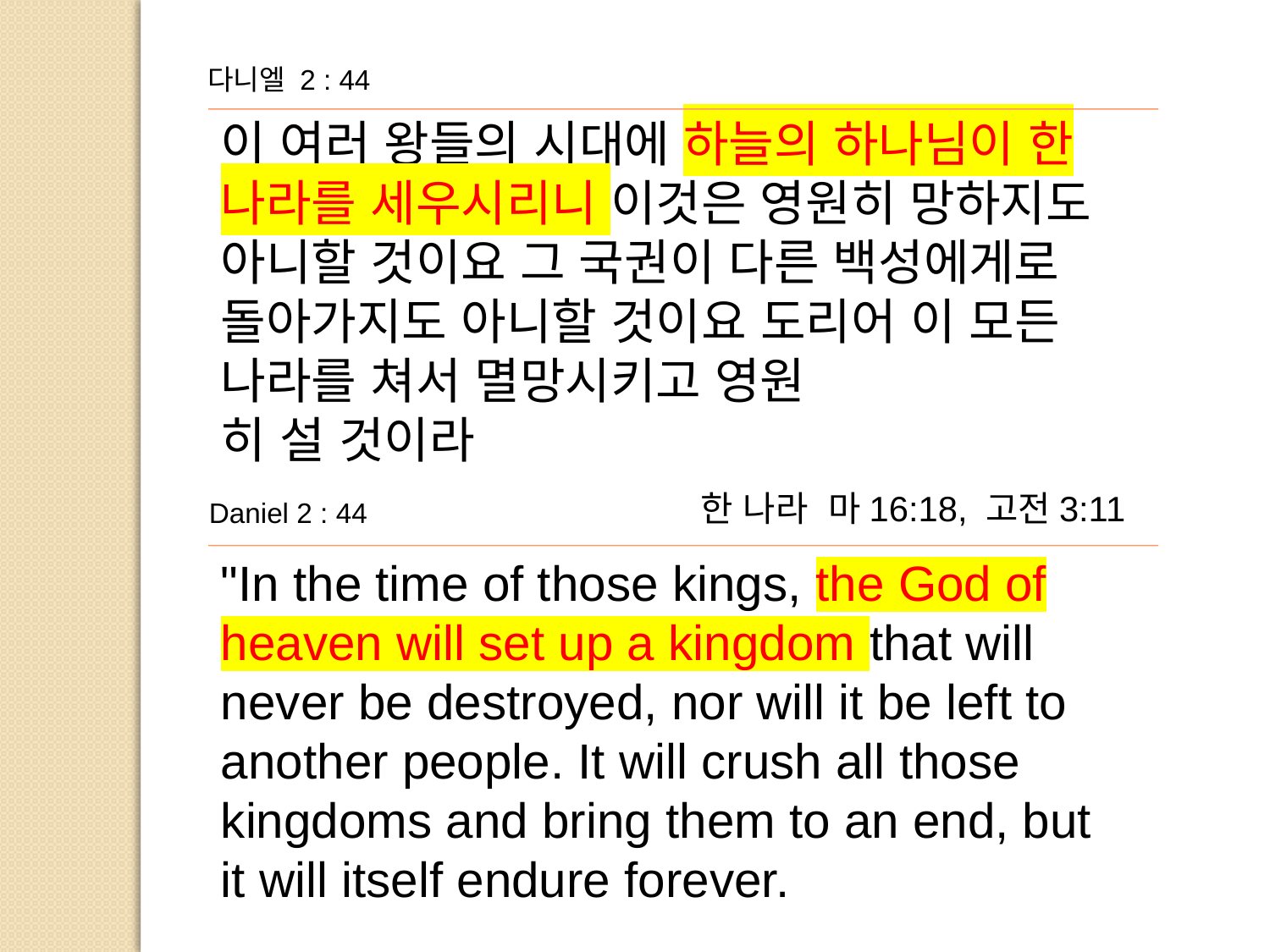

다니엘 2 : 44
이 여러 왕들의 시대에 하늘의 하나님이 한 나라를 세우시리니 이것은 영원히 망하지도 아니할 것이요 그 국권이 다른 백성에게로 돌아가지도 아니할 것이요 도리어 이 모든 나라를 쳐서 멸망시키고 영원
히 설 것이라

한 나라  마16:18, 고전3:11
Daniel 2 : 44

"In the time of those kings, the God of heaven will set up a kingdom that will never be destroyed, nor will it be left to another people. It will crush all those kingdoms and bring them to an end, but
it will itself endure forever.